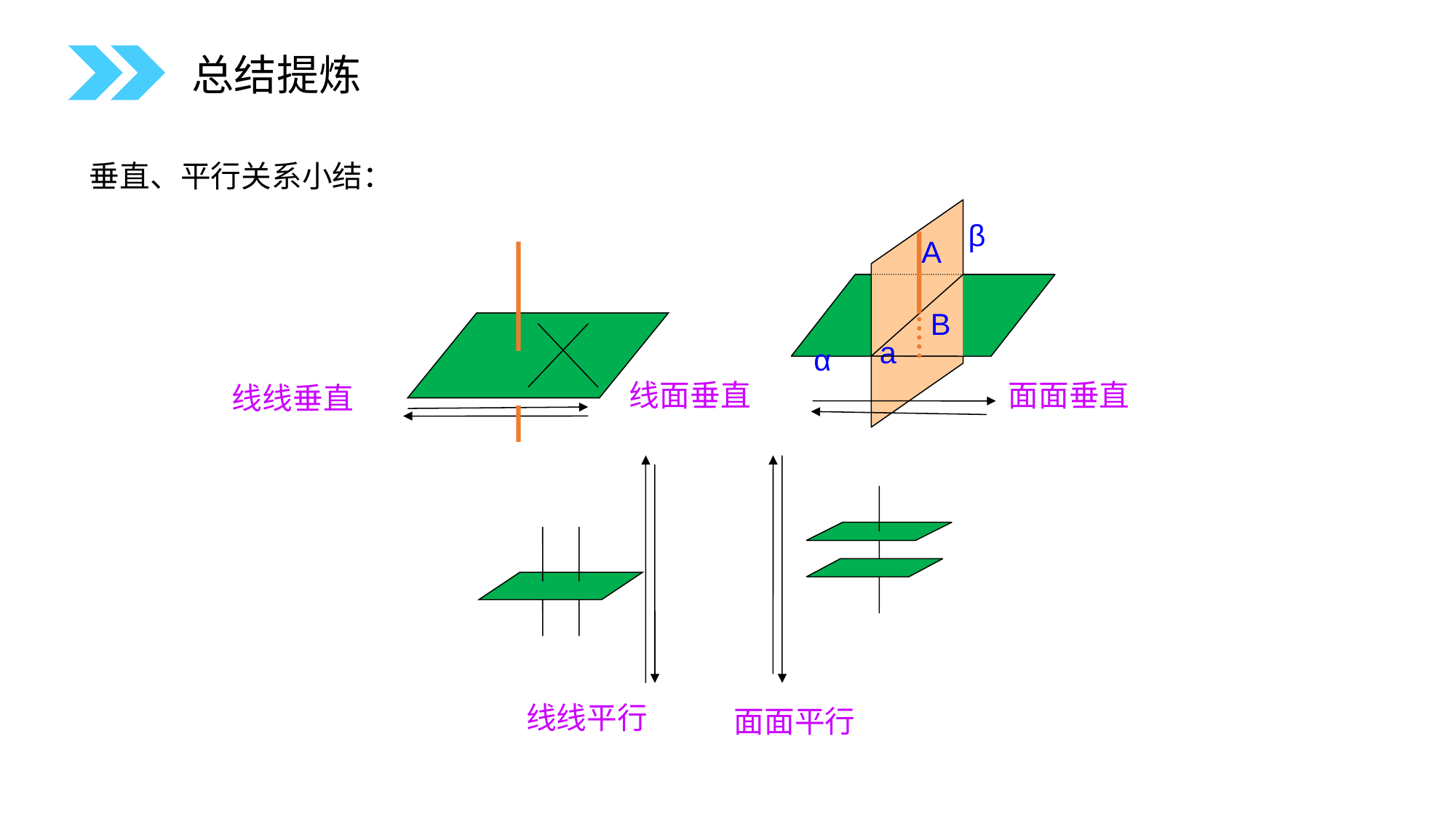

总结提炼
垂直、平行关系小结：

β
A

B

a
α

线面垂直
面面垂直
线线垂直

线线平行
面面平行